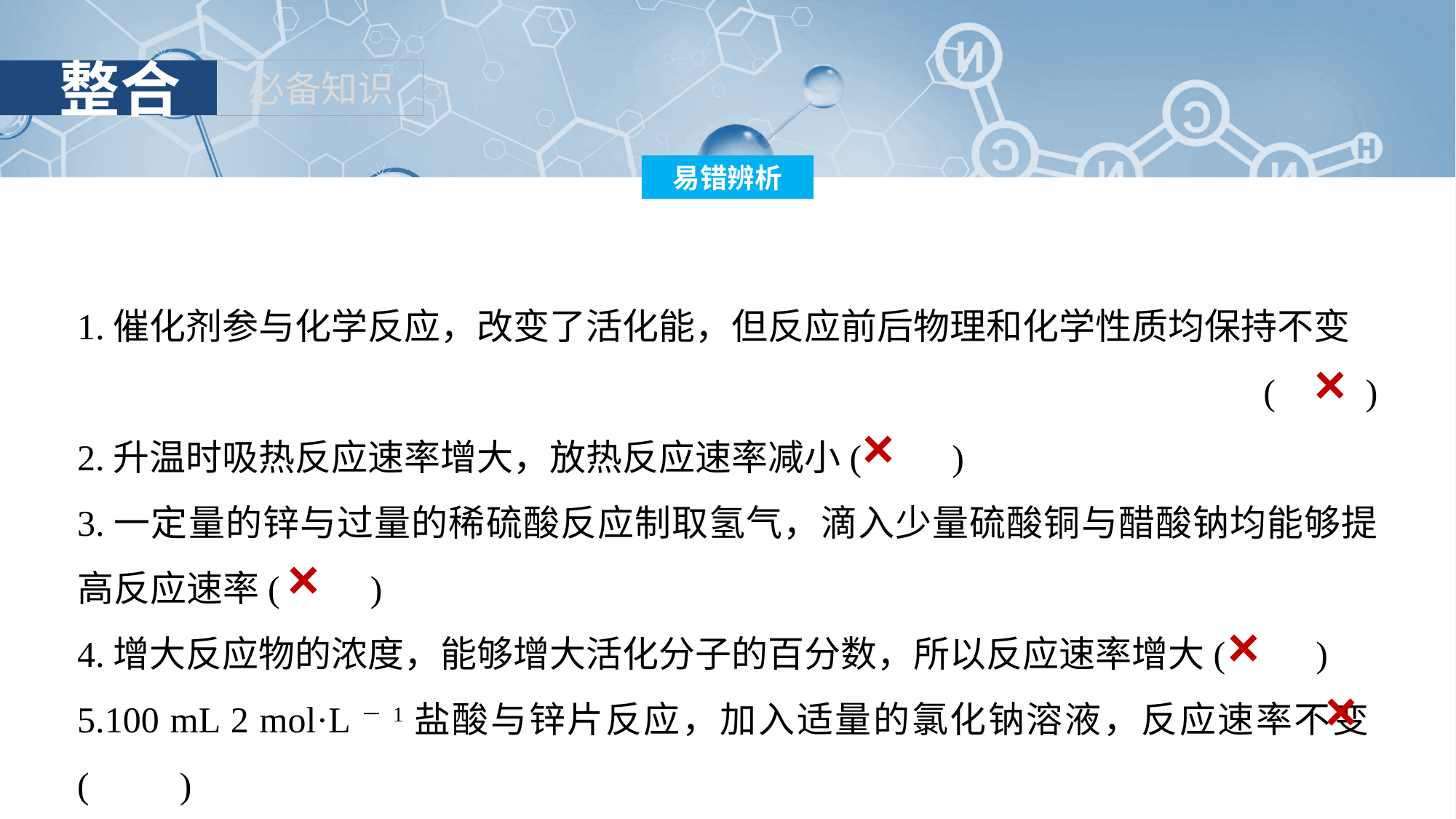

1.催化剂参与化学反应，改变了活化能，但反应前后物理和化学性质均保持不变
(　　)
2.升温时吸热反应速率增大，放热反应速率减小(　　)
3.一定量的锌与过量的稀硫酸反应制取氢气，滴入少量硫酸铜与醋酸钠均能够提高反应速率(　　)
4.增大反应物的浓度，能够增大活化分子的百分数，所以反应速率增大(　　)
5.100 mL 2 mol·L－1盐酸与锌片反应，加入适量的氯化钠溶液，反应速率不变(　　)
×
×
×
×
×